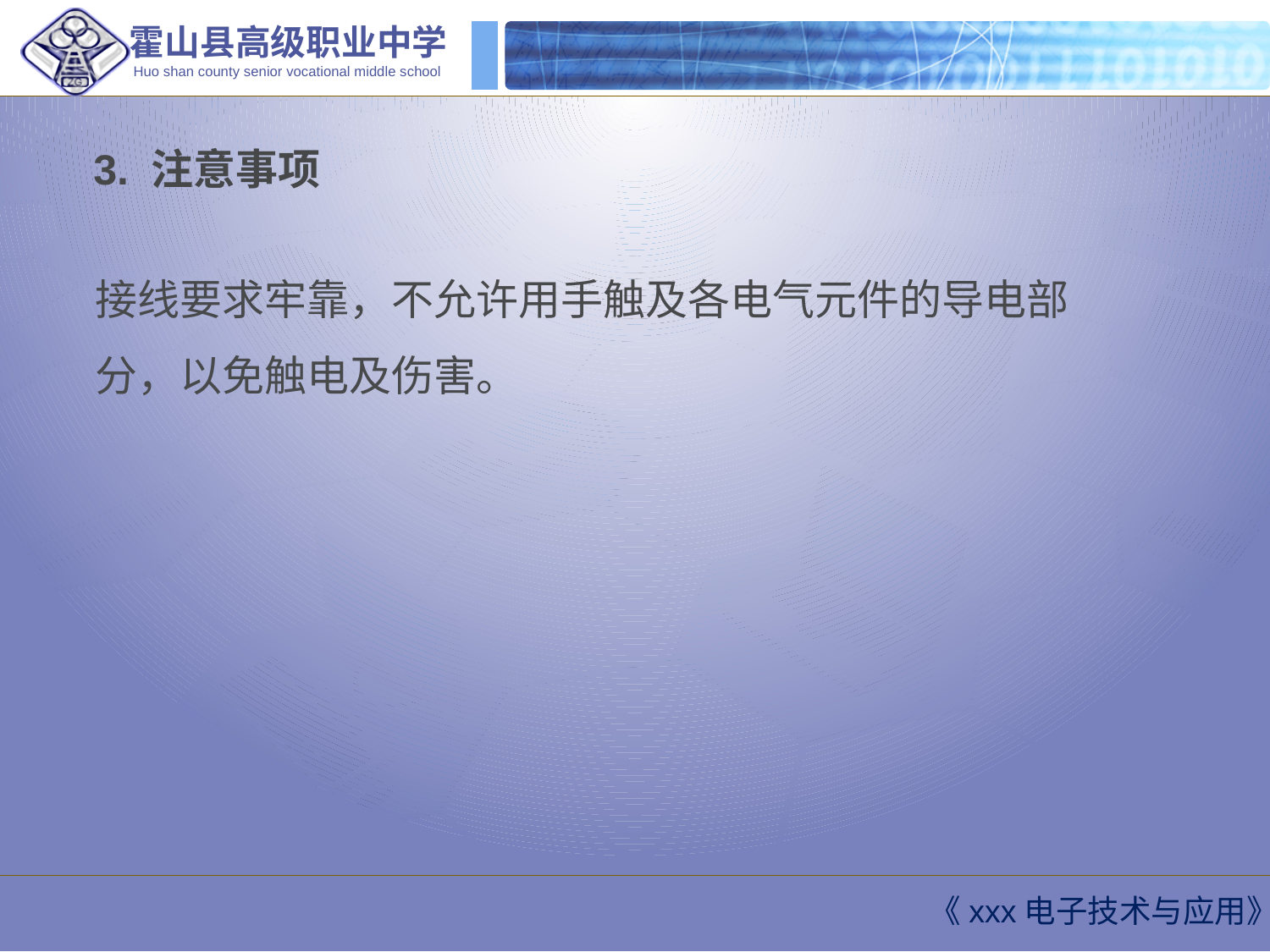

3. 注意事项
接线要求牢靠，不允许用手触及各电气元件的导电部分，以免触电及伤害。